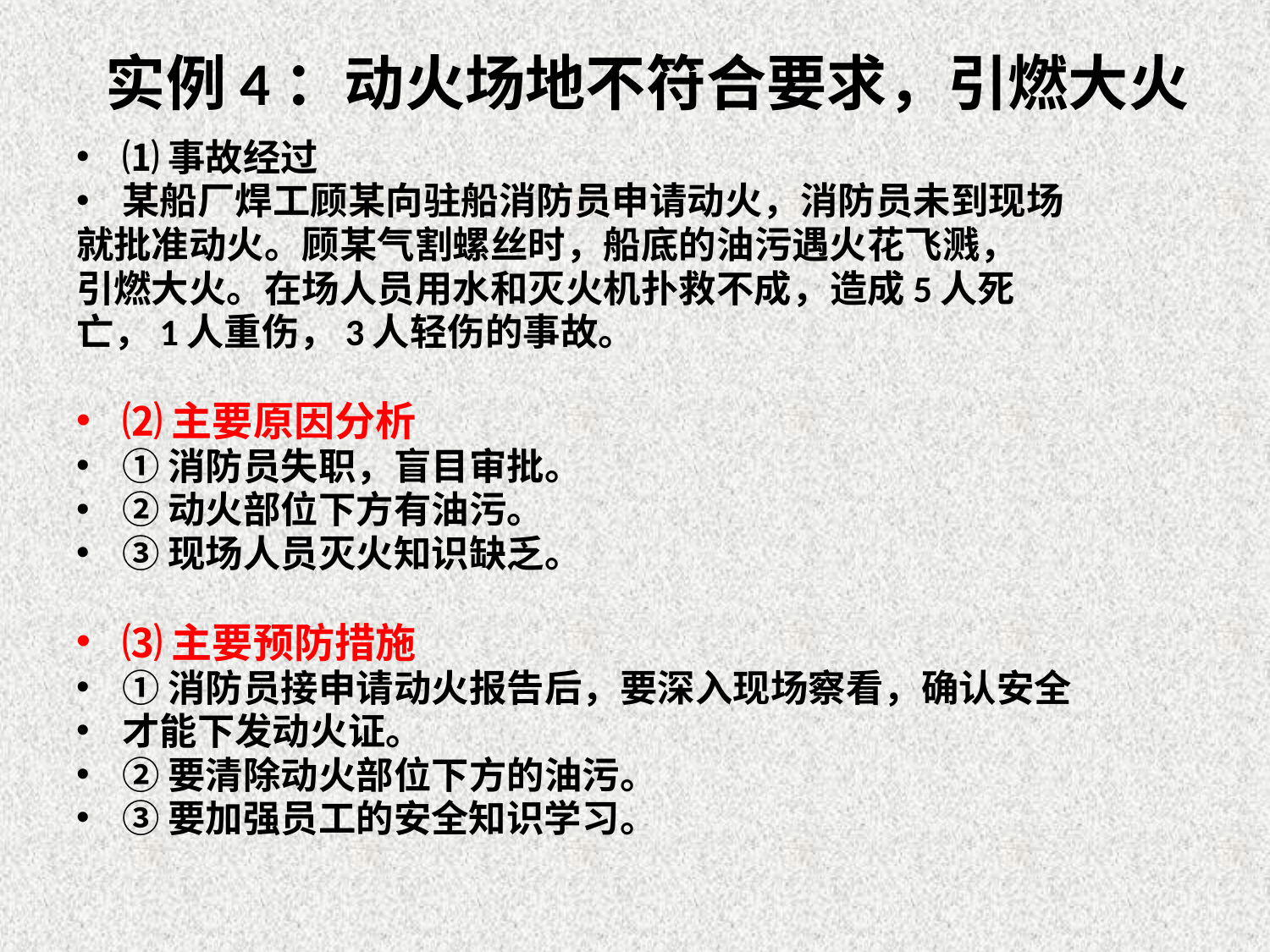

# 实例4：动火场地不符合要求，引燃大火
⑴事故经过
某船厂焊工顾某向驻船消防员申请动火，消防员未到现场
就批准动火。顾某气割螺丝时，船底的油污遇火花飞溅，
引燃大火。在场人员用水和灭火机扑救不成，造成5人死
亡，1人重伤，3人轻伤的事故。

⑵主要原因分析
①消防员失职，盲目审批。
②动火部位下方有油污。
③现场人员灭火知识缺乏。

⑶主要预防措施
①消防员接申请动火报告后，要深入现场察看，确认安全
才能下发动火证。
②要清除动火部位下方的油污。
③要加强员工的安全知识学习。